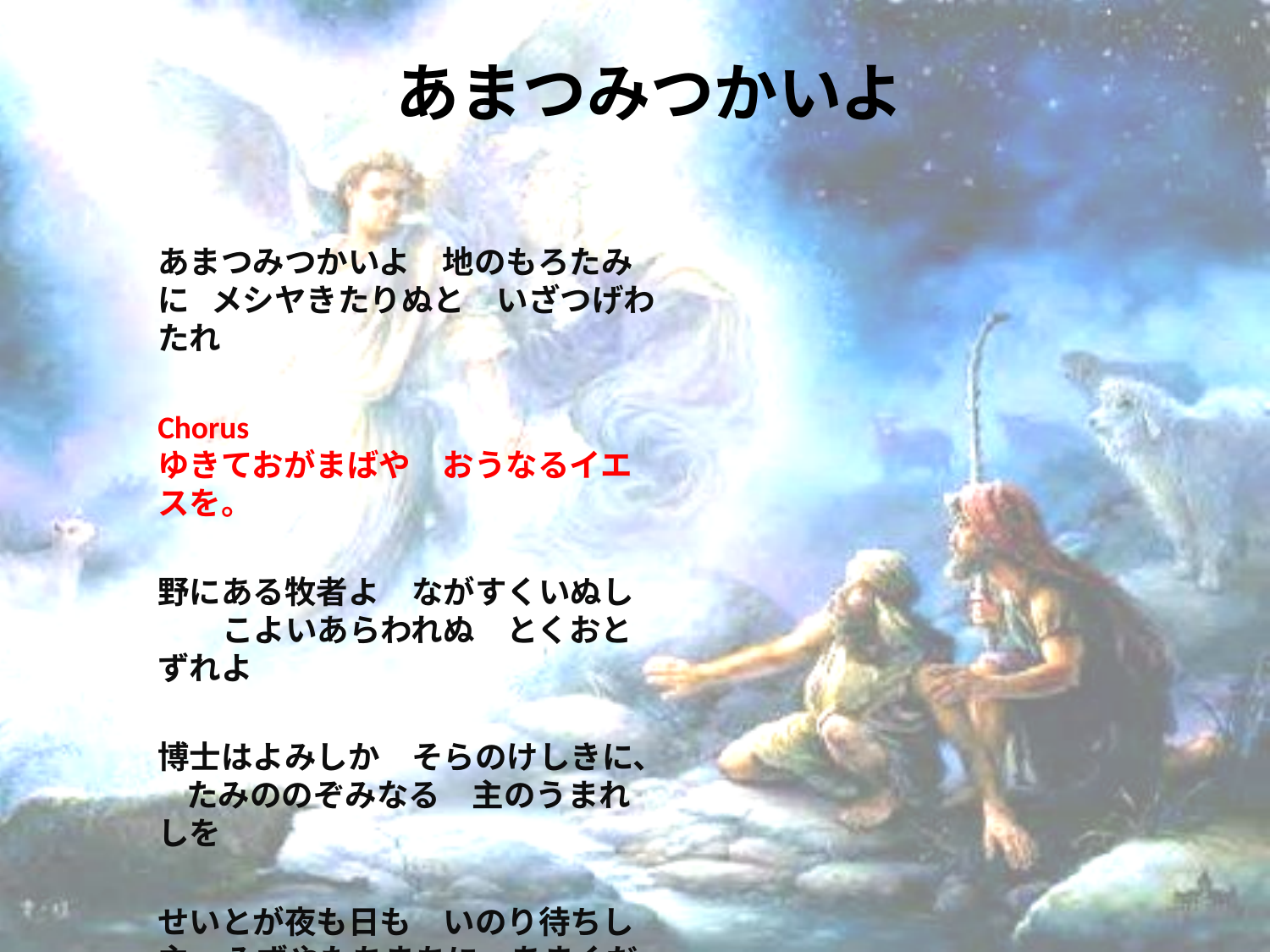

# あまつみつかいよ
あまつみつかいよ　地のもろたみに   メシヤきたりぬと　いざつげわたれ

Chorus                                                         ゆきておがまばや　おうなるイエスを。

野にある牧者よ　ながすくいぬし             こよいあらわれぬ　とくおとずれよ

博士はよみしか　そらのけしきに、    たみののぞみなる　主のうまれしを

せいとが夜も日も　いのり待ちし主     みずやたちまちに　あまくだりしを